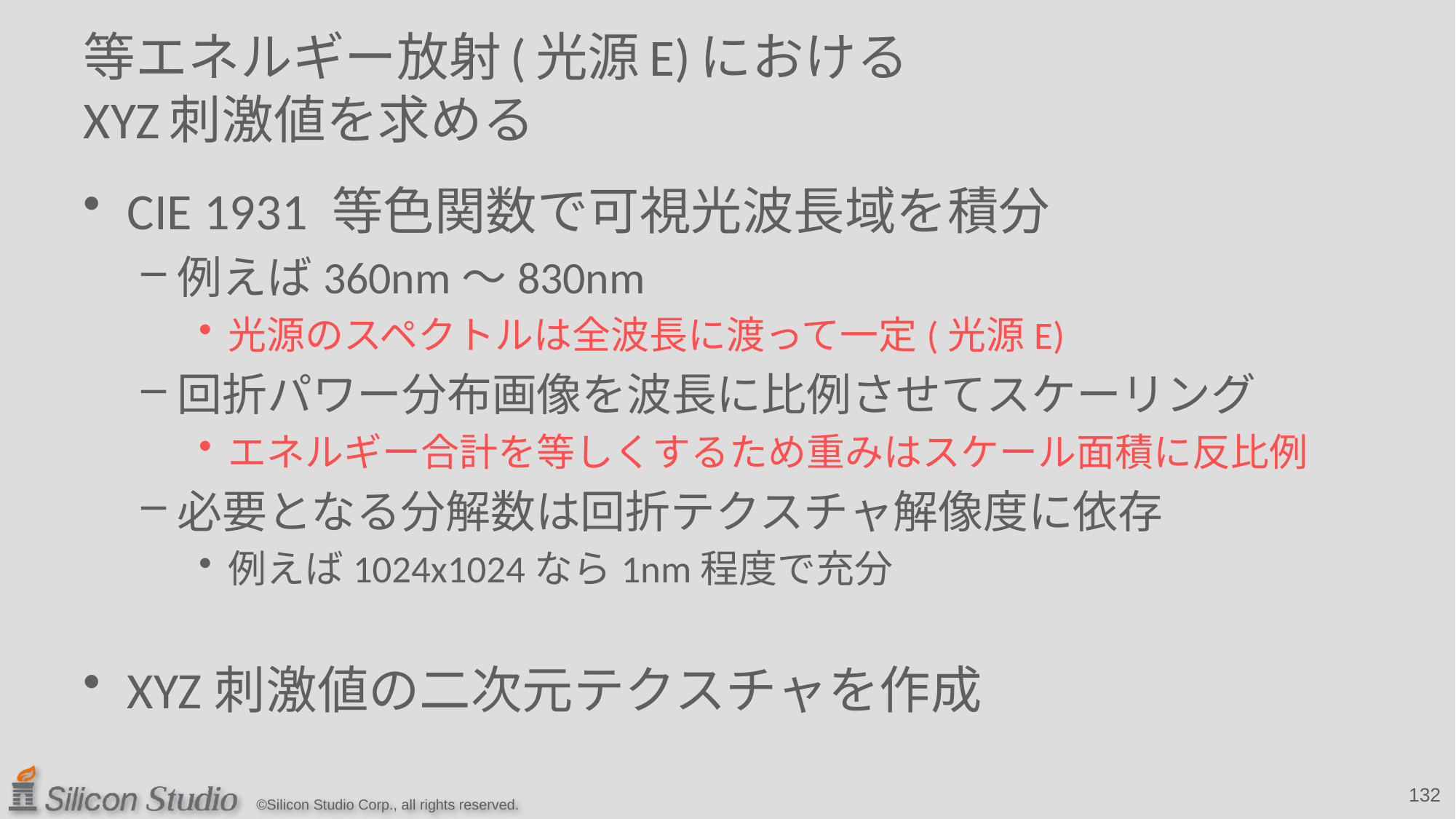

# 等エネルギー放射(光源E)における XYZ刺激値を求める
CIE 1931 等色関数で可視光波長域を積分
例えば360nm～830nm
光源のスペクトルは全波長に渡って一定(光源E)
回折パワー分布画像を波長に比例させてスケーリング
エネルギー合計を等しくするため重みはスケール面積に反比例
必要となる分解数は回折テクスチャ解像度に依存
例えば1024x1024なら1nm程度で充分

XYZ刺激値の二次元テクスチャを作成
132